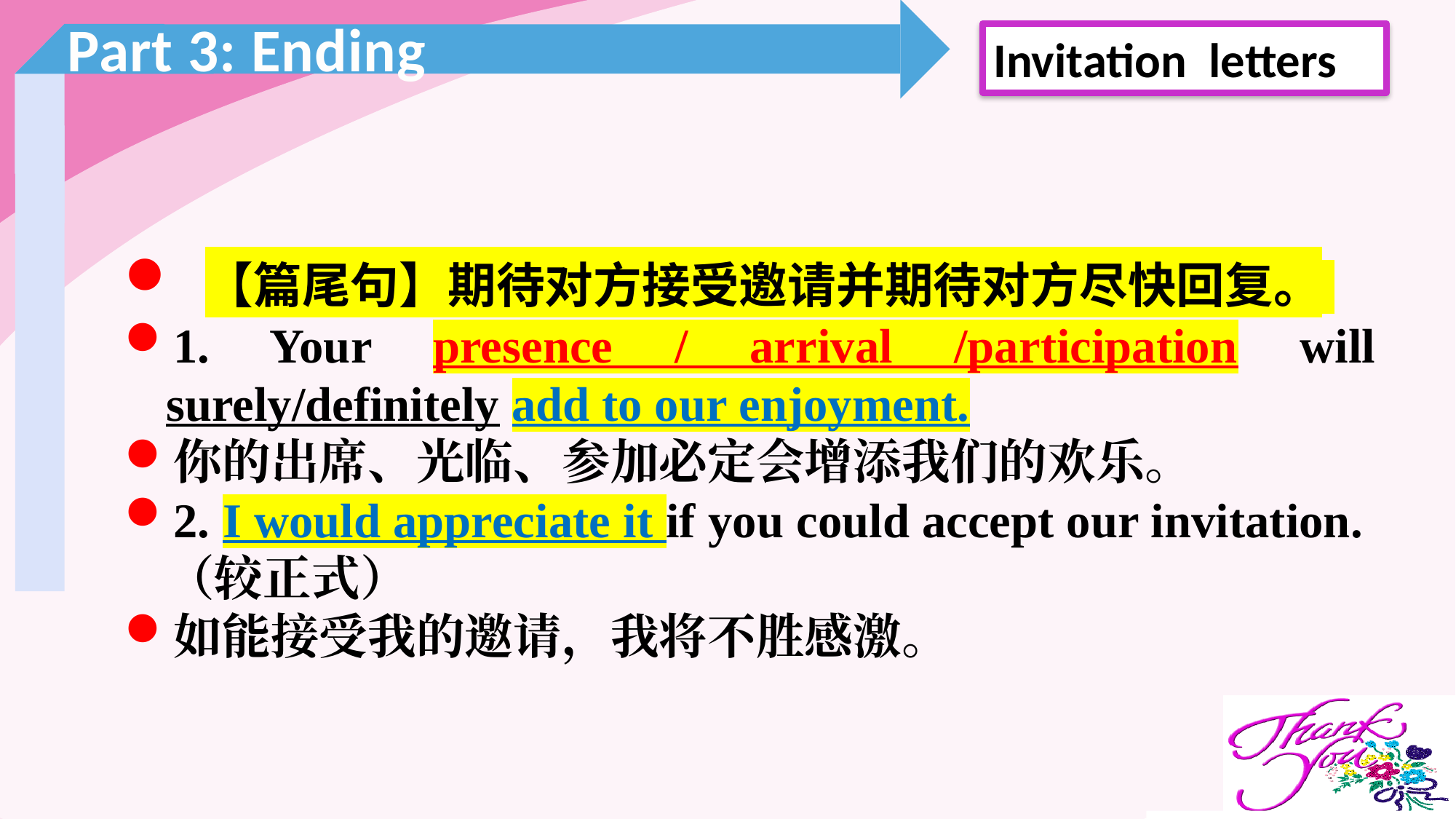

Part 3: Ending

 【篇尾句】期待对方接受邀请并期待对方尽快回复。
1. Your presence / arrival /participation will surely/definitely add to our enjoyment.
你的出席、光临、参加必定会增添我们的欢乐。
2. I would appreciate it if you could accept our invitation.（较正式）
如能接受我的邀请，我将不胜感激。